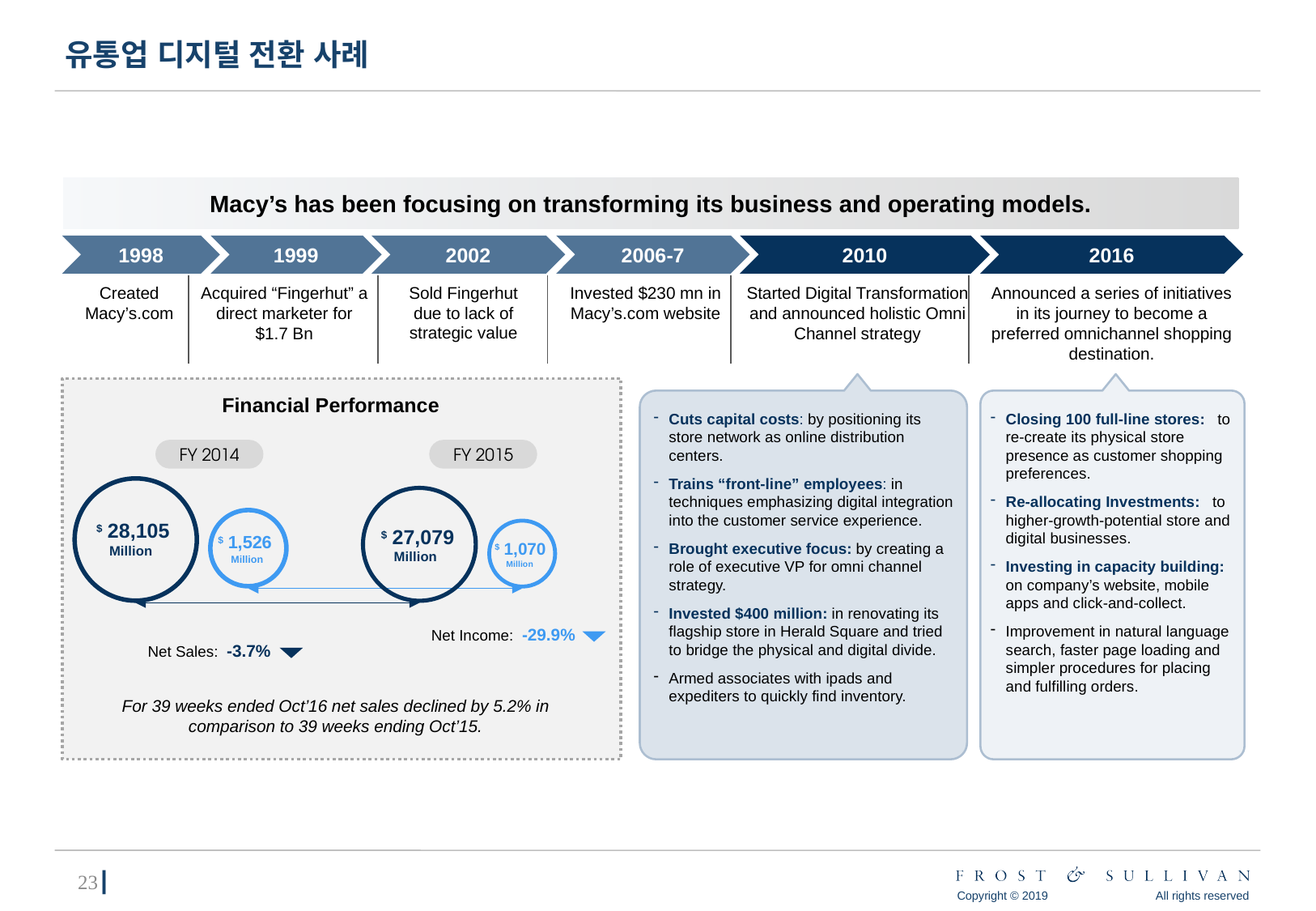

# 유통업 디지털 전환 사례

Macy’s has been focusing on transforming its business and operating models.
1998
1999
2002
2006-7
2010
2016
Created Macy’s.com
Acquired “Fingerhut” a direct marketer for $1.7 Bn
Sold Fingerhut due to lack of strategic value
Invested $230 mn in Macy’s.com website
Started Digital Transformation and announced holistic Omni Channel strategy
Announced a series of initiatives in its journey to become a preferred omnichannel shopping destination.

Financial Performance
Cuts capital costs: by positioning its store network as online distribution centers.
Trains “front-line” employees: in techniques emphasizing digital integration into the customer service experience.
Brought executive focus: by creating a role of executive VP for omni channel strategy.
Invested $400 million: in renovating its flagship store in Herald Square and tried to bridge the physical and digital divide.
Armed associates with ipads and expediters to quickly find inventory.
Closing 100 full-line stores:   to re-create its physical store presence as customer shopping preferences.
Re-allocating Investments:   to higher-growth-potential store and digital businesses.
Investing in capacity building: on company’s website, mobile apps and click-and-collect.
Improvement in natural language search, faster page loading and simpler procedures for placing and fulfilling orders.
FY 2014
FY 2015

$ 28,105
   Million

$ 27,079
   Million
$ 1,526
    Million
$ 1,070
    Million
Net Income:  -29.9%

Net Sales:  -3.7%

For 39 weeks ended Oct’16 net sales declined by 5.2% in comparison to 39 weeks ending Oct’15.

23┃